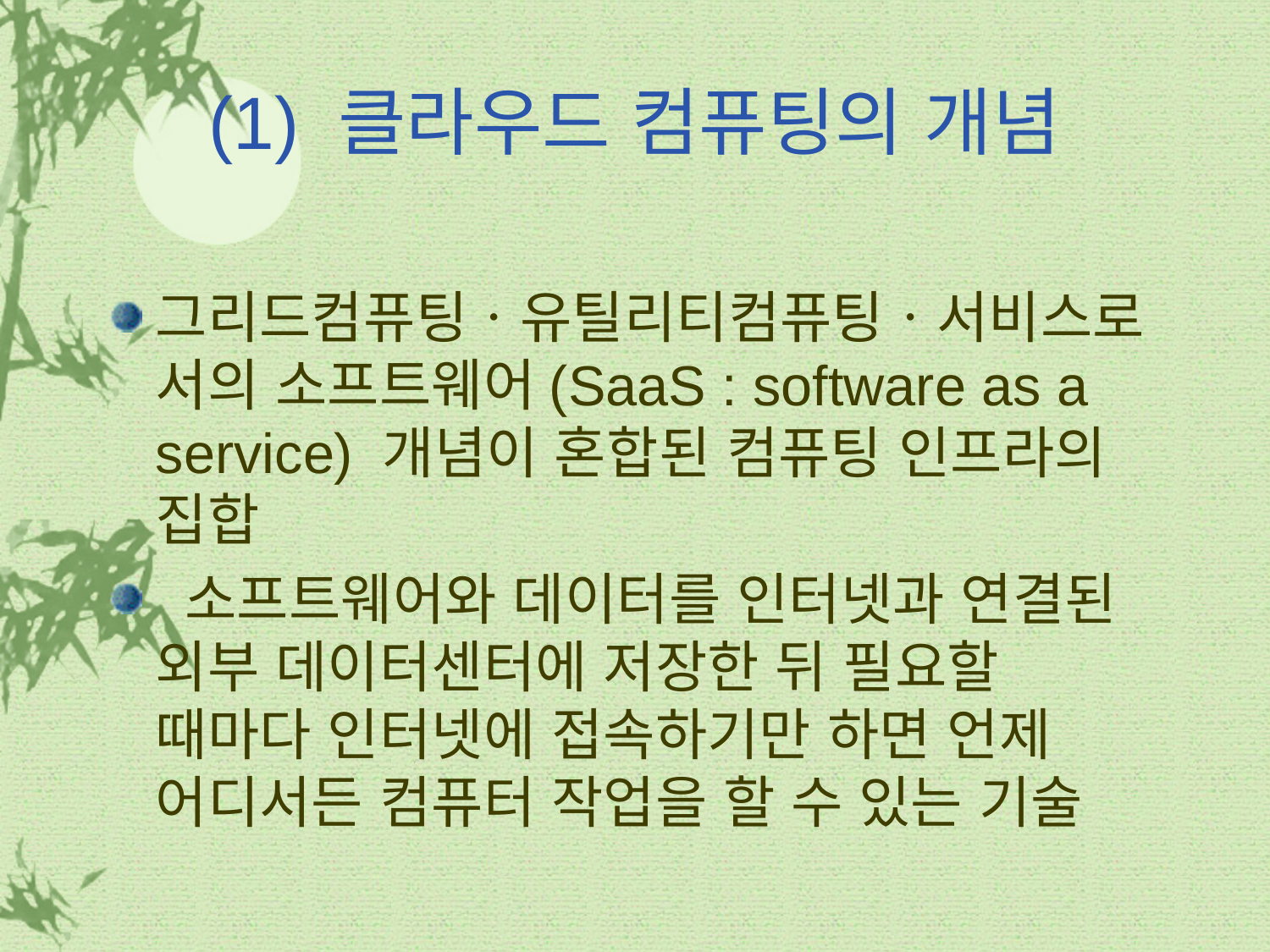

# (1) 클라우드 컴퓨팅의 개념
그리드컴퓨팅ㆍ유틸리티컴퓨팅ㆍ서비스로서의 소프트웨어(SaaS : software as a service) 개념이 혼합된 컴퓨팅 인프라의 집합
 소프트웨어와 데이터를 인터넷과 연결된 외부 데이터센터에 저장한 뒤 필요할 때마다 인터넷에 접속하기만 하면 언제 어디서든 컴퓨터 작업을 할 수 있는 기술